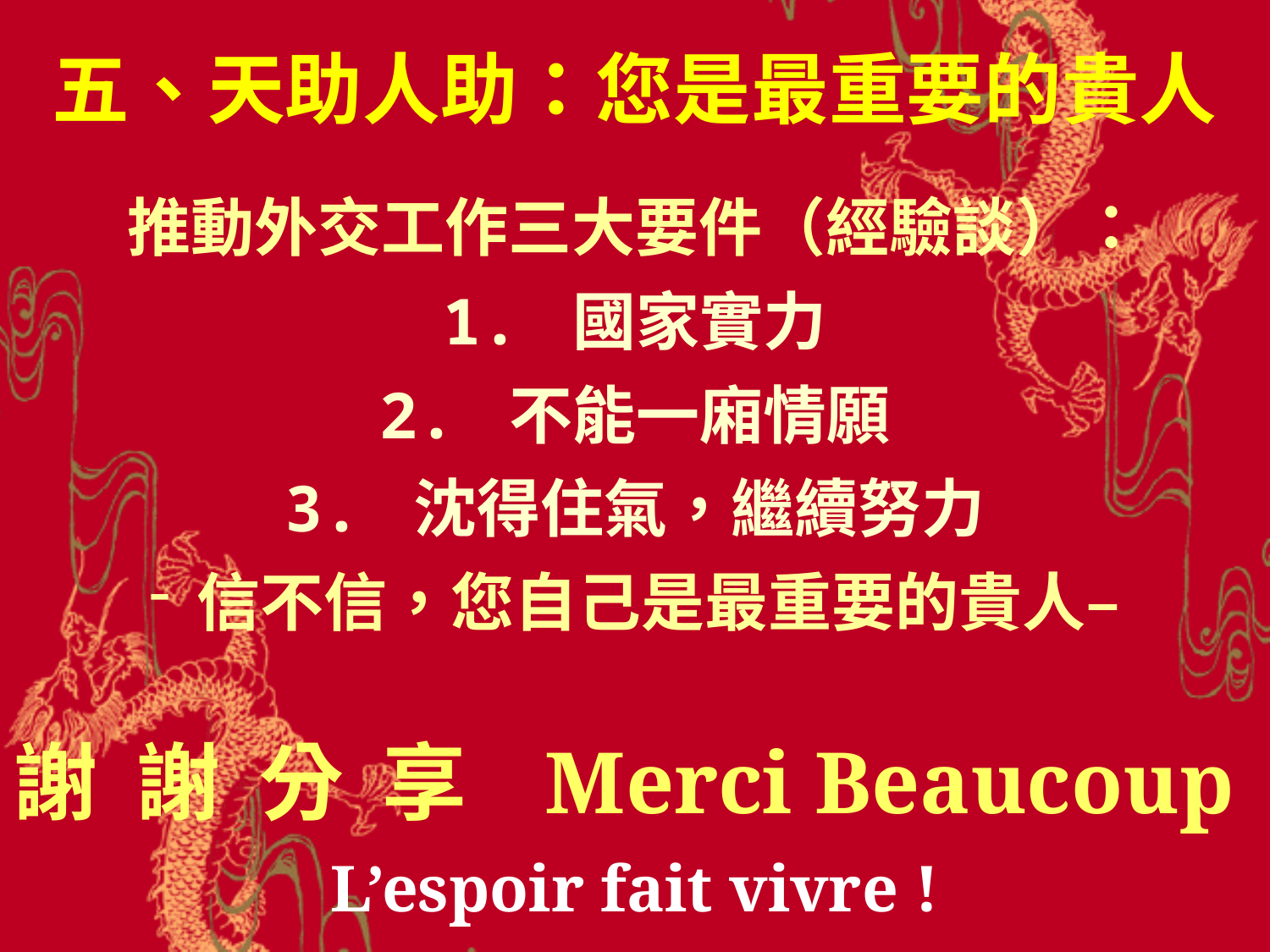

# 五、天助人助：您是最重要的貴人
推動外交工作三大要件（經驗談）：
1. 國家實力
2. 不能一廂情願
3. 沈得住氣，繼續努力
信不信，您自己是最重要的貴人–

謝  謝  分  享   Merci Beaucoup
L’espoir fait vivre !